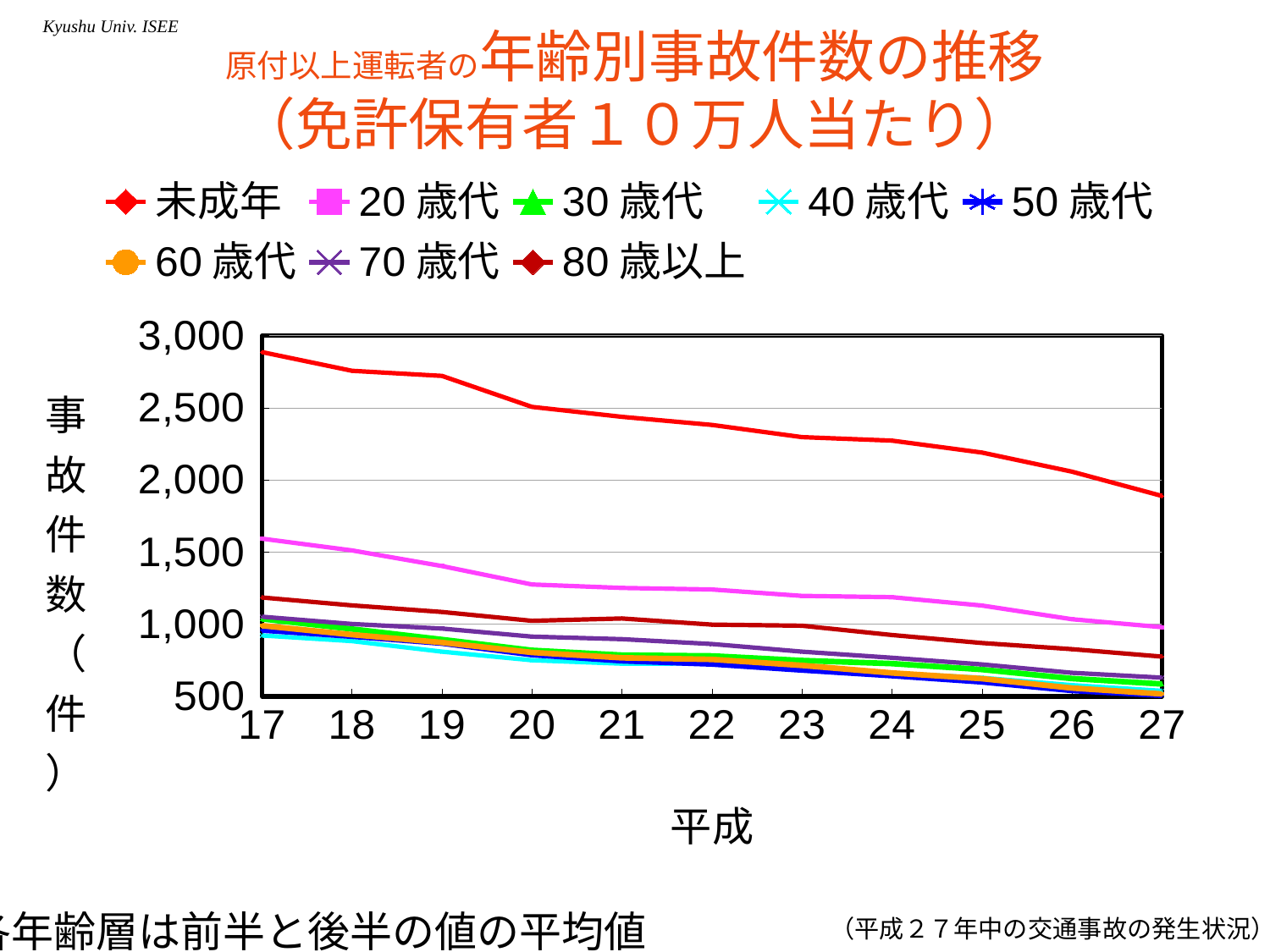

# 原付以上運転者の年齢別事故件数の推移 （免許保有者１０万人当たり）

### Chart

| Category | 未成年 | 20歳代 | 30歳代 | 40歳代 | 50歳代 | 60歳代 | 70歳代 | 80歳以上 |
|---|---|---|---|---|---|---|---|---|
| 17.0 | 2885.256223004342 | 1592.735363229882 | 1037.043629870745 | 921.8076027250476 | 959.6423149690437 | 989.786745720175 | 1051.858523597622 | 1185.396306763845 |
| 18.0 | 2755.994429977609 | 1511.675699304264 | 966.563907579297 | 882.8911046779529 | 916.7023502488208 | 927.678886616256 | 1001.477647532352 | 1130.755207132714 |
| 19.0 | 2720.898143207392 | 1402.94955116408 | 894.113739327854 | 809.6736359314515 | 868.6659098774569 | 873.275449924302 | 969.7510592385202 | 1084.80751320181 |
| 20.0 | 2506.017368939801 | 1275.306577795597 | 818.7878071855279 | 749.918436873794 | 788.9506328658805 | 804.3578652953667 | 913.9554786843345 | 1023.363041186821 |
| 21.0 | 2437.069771771266 | 1251.357272153476 | 785.9107528194304 | 726.5755307914521 | 746.1836868903171 | 767.1230397346465 | 896.4772004407662 | 1039.534625998604 |
| 22.0 | 2381.045474095014 | 1240.657313532828 | 780.14499583661 | 727.6499352330441 | 724.197340404095 | 756.2314349491688 | 862.6225909045924 | 997.105038619625 |
| 23.0 | 2296.289201158424 | 1196.010634564558 | 748.3006282467892 | 691.0659034075685 | 682.8921932059981 | 714.5069231764634 | 809.9148253132036 | 989.3423541847114 |
| 24.0 | 2272.33084983832 | 1187.139720902058 | 726.8117060114529 | 661.1995436510555 | 643.5103707243588 | 662.1432802009252 | 767.5238119970375 | 925.1810591380734 |
| 25.0 | 2189.478781078061 | 1129.093922380002 | 686.0190001080676 | 628.625135326367 | 600.3275379804177 | 622.7345412096778 | 721.4726692132391 | 869.4360831038781 |
| 26.0 | 2057.005550072005 | 1034.628130362983 | 623.4417076515558 | 577.77304843951 | 540.5810925983143 | 557.6316523651547 | 663.0625056019276 | 827.2221095565475 |
| 27.0 | 1888.797702092737 | 979.5368876542148 | 585.6772609027845 | 538.2958417614198 | 507.1991392594971 | 516.695881686747 | 629.792511459893 | 775.6524203759448 |
※各年齢層は前半と後半の値の平均値
（平成２７年中の交通事故の発生状況）